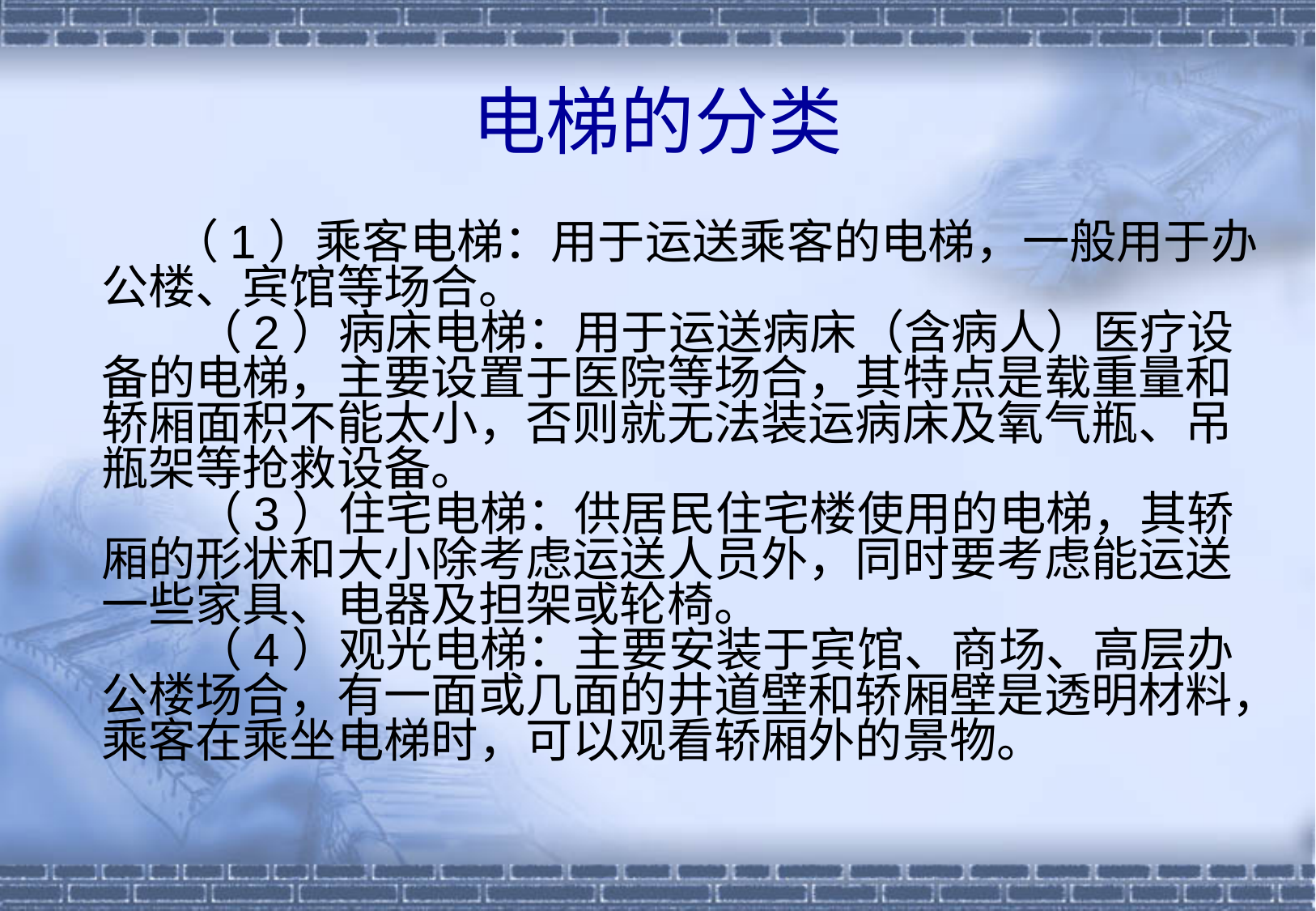

# 电梯的分类
          （1）乘客电梯：用于运送乘客的电梯，一般用于办公楼、宾馆等场合。
　　（2）病床电梯：用于运送病床（含病人）医疗设备的电梯，主要设置于医院等场合，其特点是载重量和轿厢面积不能太小，否则就无法装运病床及氧气瓶、吊瓶架等抢救设备。
　　（3）住宅电梯：供居民住宅楼使用的电梯，其轿厢的形状和大小除考虑运送人员外，同时要考虑能运送一些家具、电器及担架或轮椅。
　　（4）观光电梯：主要安装于宾馆、商场、高层办公楼场合，有一面或几面的井道壁和轿厢壁是透明材料，乘客在乘坐电梯时，可以观看轿厢外的景物。